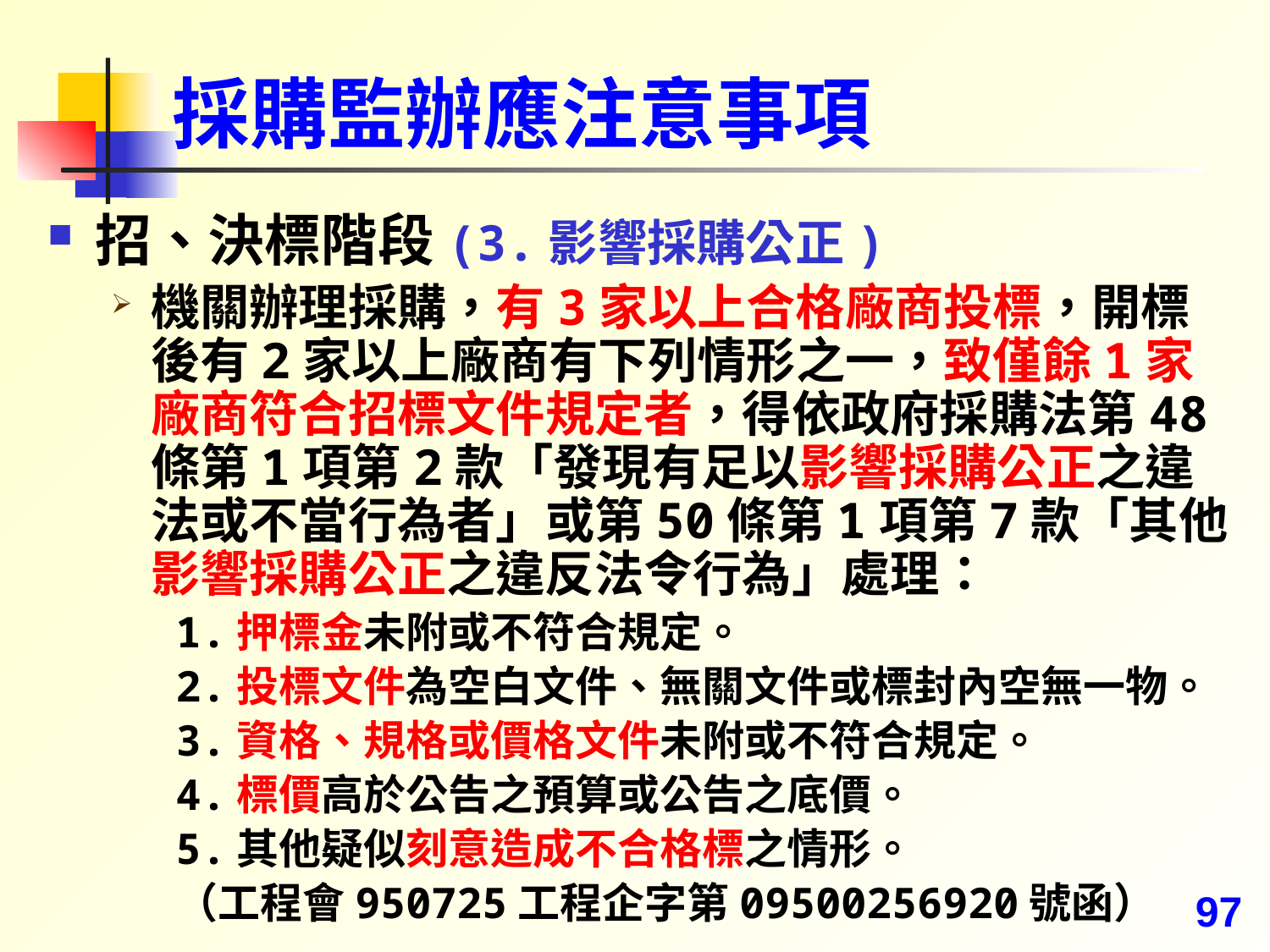

# 採購監辦應注意事項
招、決標階段(3.影響採購公正)
機關辦理採購，有3家以上合格廠商投標，開標後有2家以上廠商有下列情形之一，致僅餘1家廠商符合招標文件規定者，得依政府採購法第48條第1項第2款「發現有足以影響採購公正之違法或不當行為者」或第50條第1項第7款「其他影響採購公正之違反法令行為」處理：
1.押標金未附或不符合規定。
2.投標文件為空白文件、無關文件或標封內空無一物。
3.資格、規格或價格文件未附或不符合規定。
4.標價高於公告之預算或公告之底價。
5.其他疑似刻意造成不合格標之情形。
（工程會950725工程企字第09500256920號函）
97